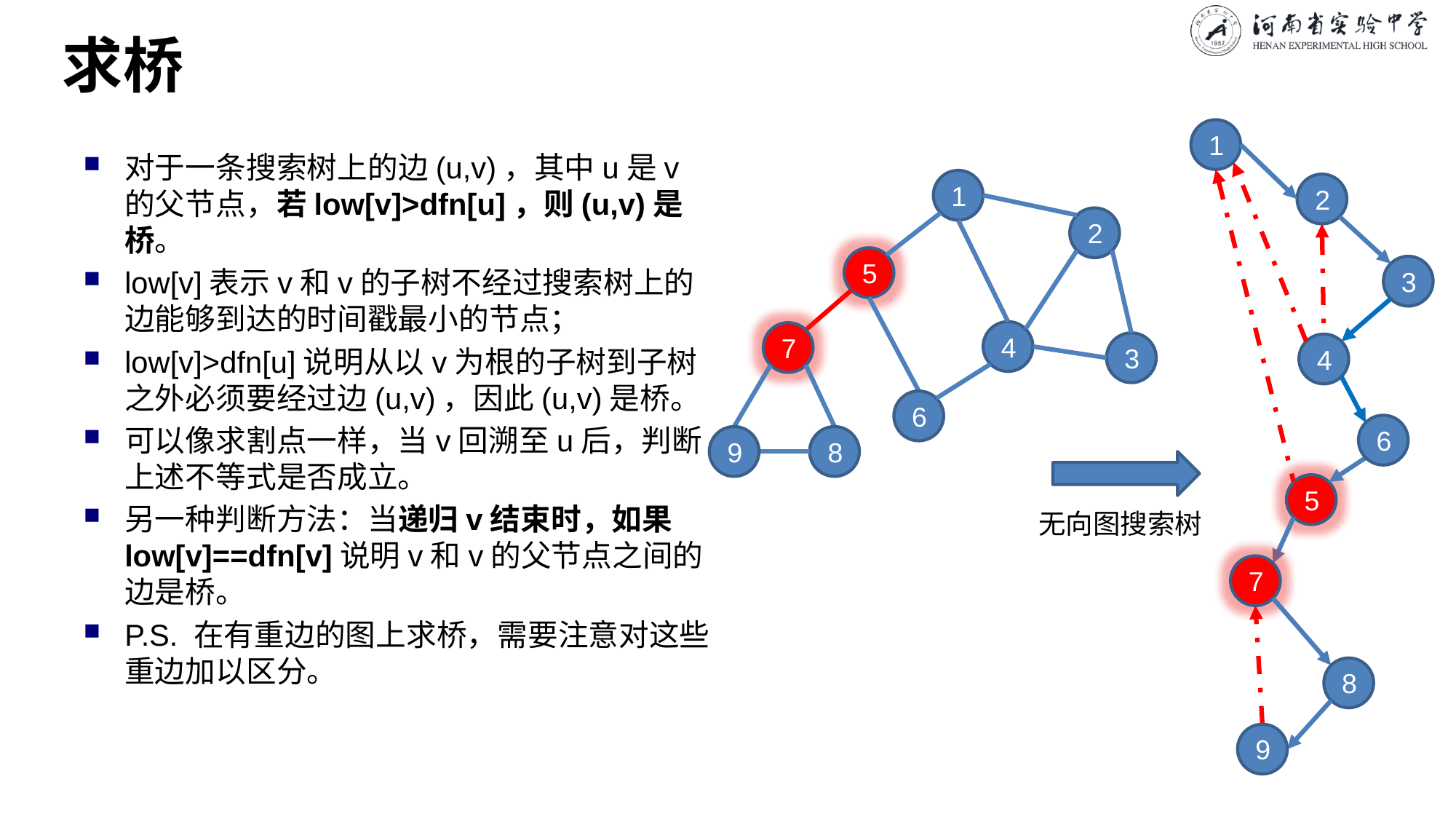

# 求桥
1
对于一条搜索树上的边(u,v)，其中u是v的父节点，若low[v]>dfn[u]，则(u,v)是桥。
low[v]表示v和v的子树不经过搜索树上的边能够到达的时间戳最小的节点；
low[v]>dfn[u]说明从以v为根的子树到子树之外必须要经过边(u,v)，因此(u,v)是桥。
可以像求割点一样，当v回溯至u后，判断上述不等式是否成立。
另一种判断方法：当递归v结束时，如果low[v]==dfn[v]说明v和v的父节点之间的边是桥。
P.S. 在有重边的图上求桥，需要注意对这些重边加以区分。
1
2
2
5
3
4
7
3
4
6
6
9
8

5
无向图搜索树
7
8
9